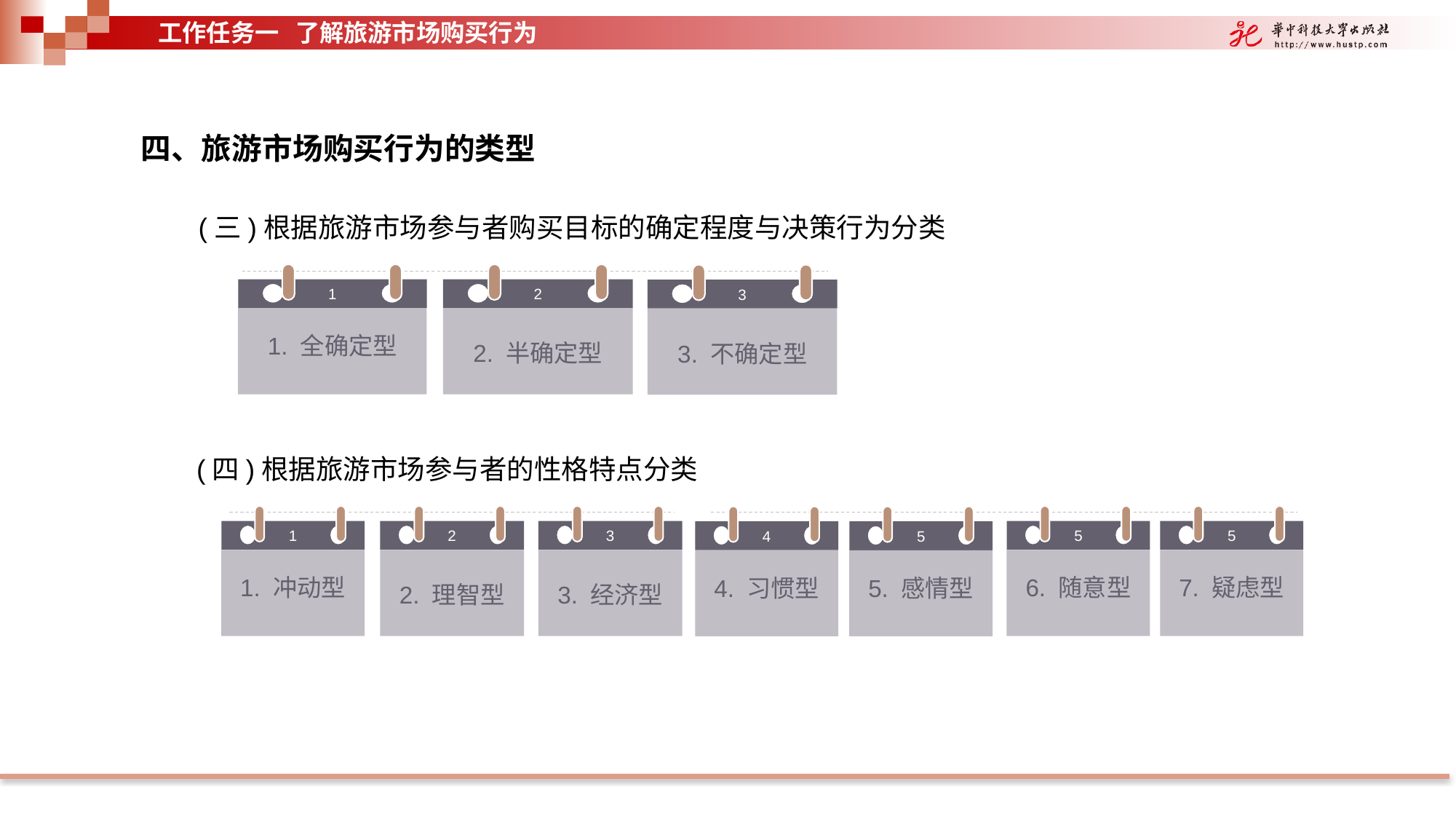

工作任务一   了解旅游市场购买行为
四、旅游市场购买行为的类型
(三)根据旅游市场参与者购买目标的确定程度与决策行为分类

1
1. 全确定型

2
2. 半确定型

3
3. 不确定型
(四)根据旅游市场参与者的性格特点分类

1
1. 冲动型

2
2. 理智型

3
3. 经济型

5
6. 随意型

5
7. 疑虑型

4
4. 习惯型

5
5. 感情型